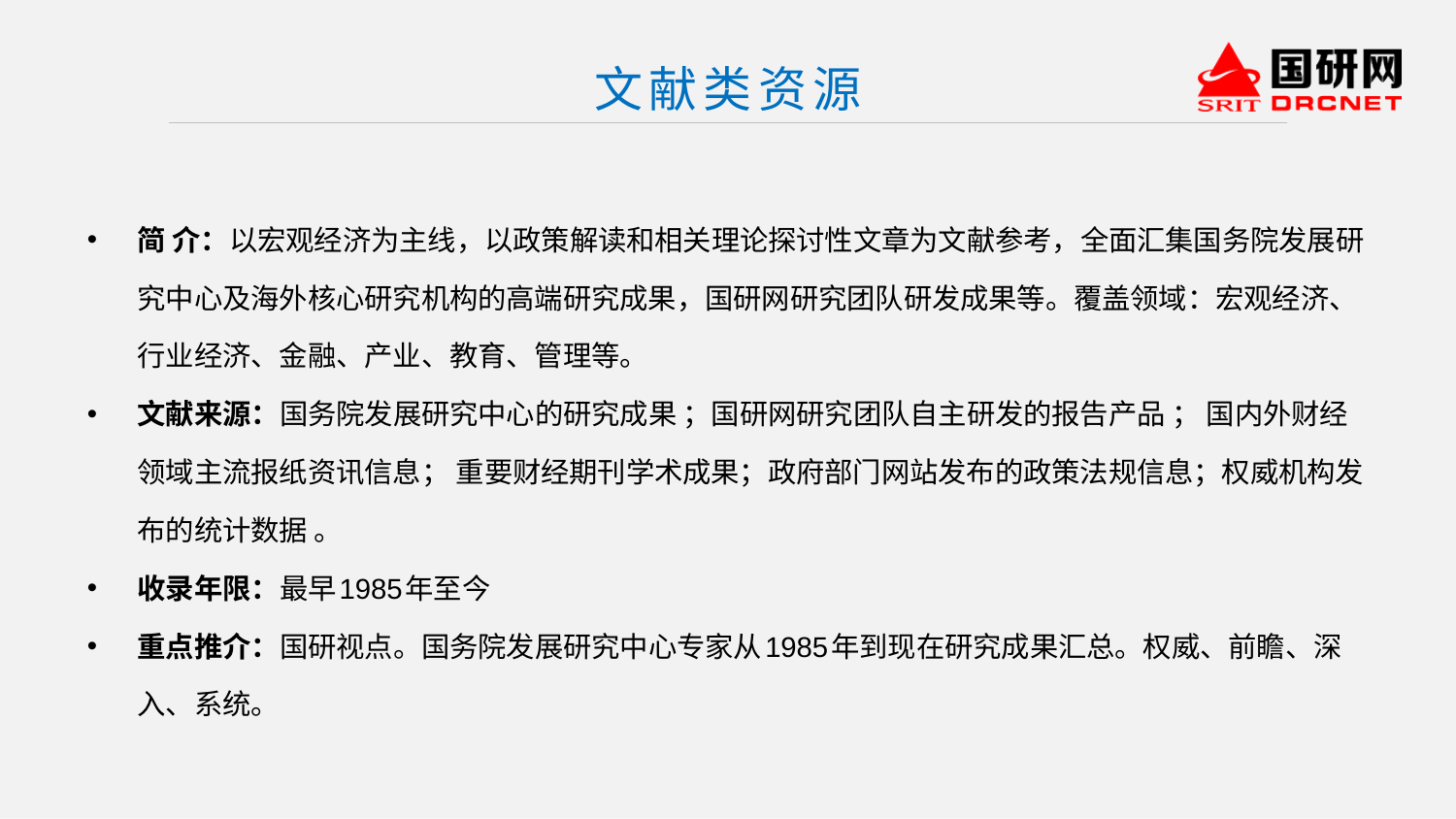

文献类资源
简 介：以宏观经济为主线，以政策解读和相关理论探讨性文章为文献参考，全面汇集国务院发展研究中心及海外核心研究机构的高端研究成果，国研网研究团队研发成果等。覆盖领域：宏观经济、行业经济、金融、产业、教育、管理等。
文献来源：国务院发展研究中心的研究成果 ；国研网研究团队自主研发的报告产品 ； 国内外财经领域主流报纸资讯信息； 重要财经期刊学术成果；政府部门网站发布的政策法规信息；权威机构发布的统计数据 。
收录年限：最早1985年至今
重点推介：国研视点。国务院发展研究中心专家从1985年到现在研究成果汇总。权威、前瞻、深入、系统。